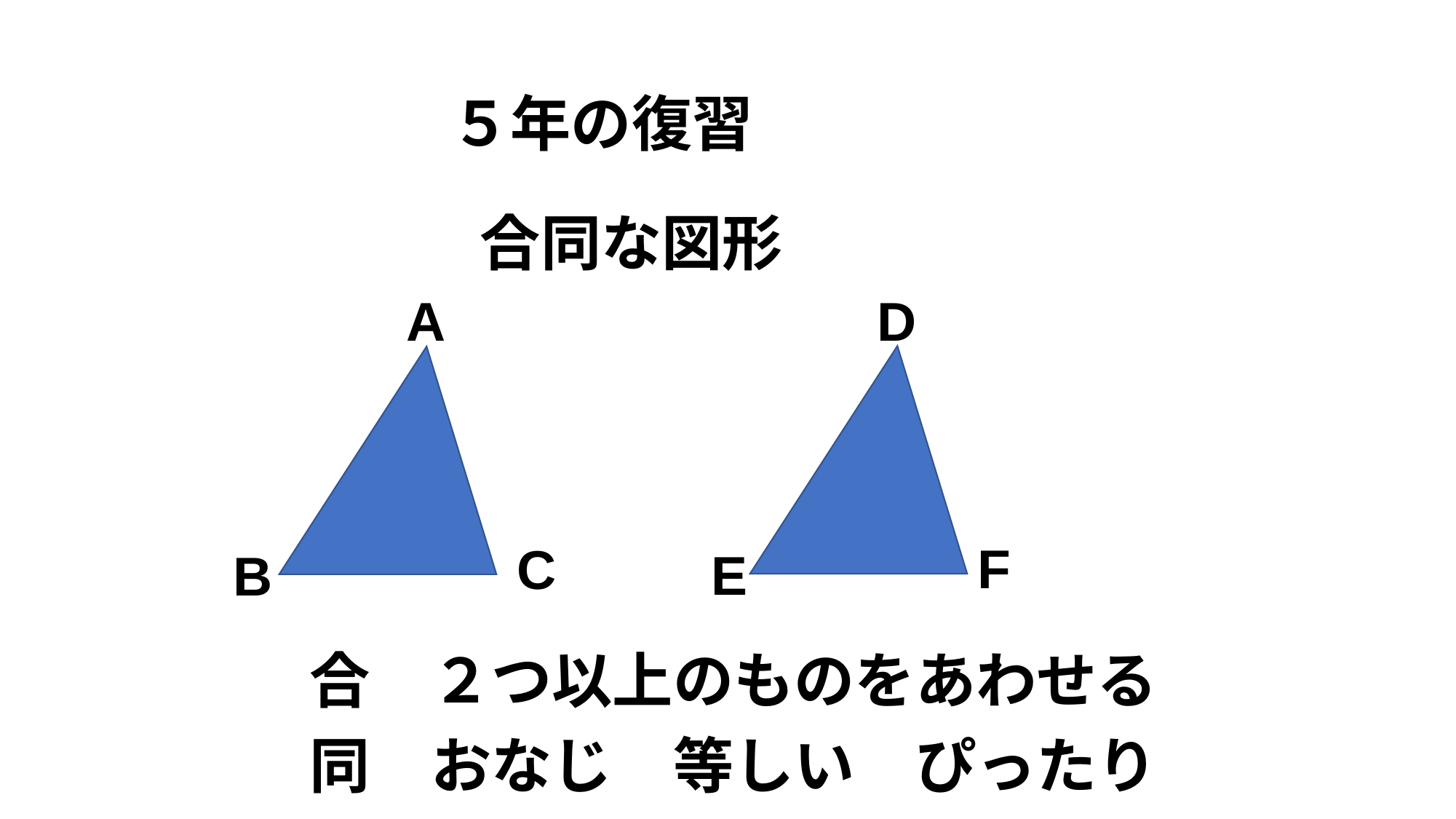

５年の復習
合同な図形
A
D

F
C
E
B
合　２つ以上のものをあわせる
同　おなじ　等しい　ぴったり